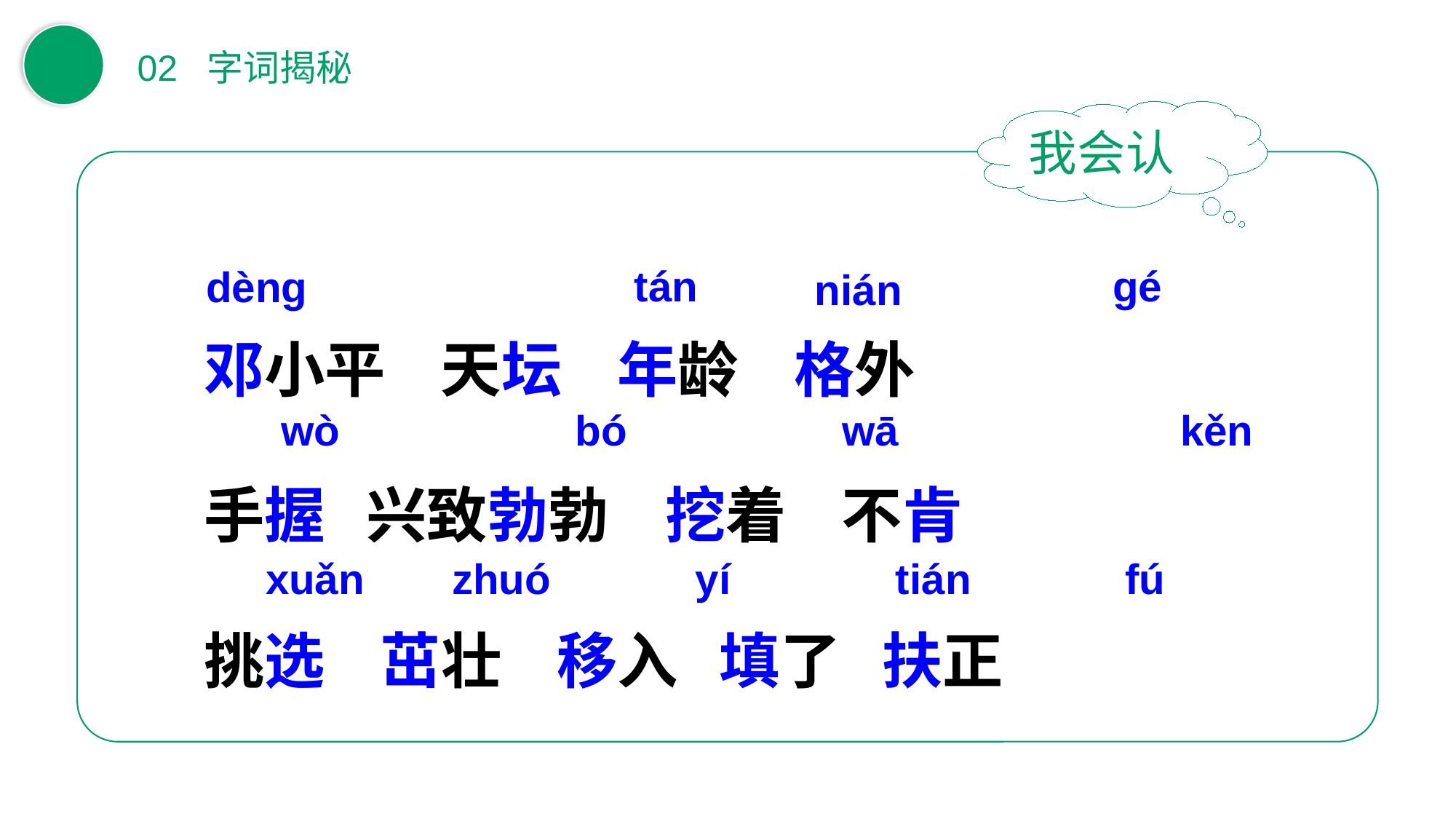

02  字词揭秘
我会认
邓小平    天坛    年龄    格外
手握   兴致勃勃     挖着    不肯
挑选    茁壮    移入   填了   扶正
 tán
gé
dèng
 nián
wò
bó
wā
kěn
xuǎn
 zhuó
yí
tián
fú